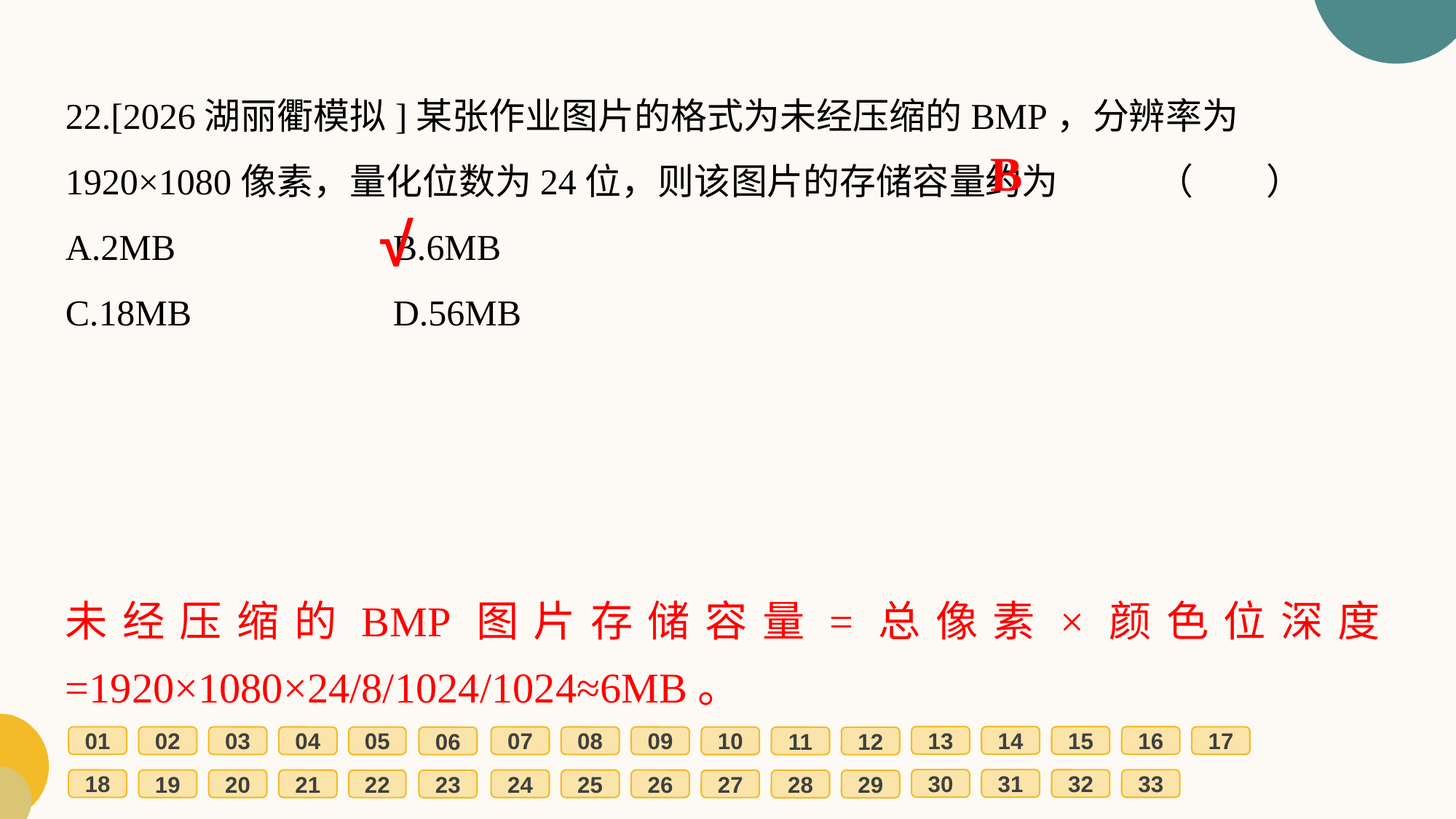

22.[2026湖丽衢模拟]某张作业图片的格式为未经压缩的BMP，分辨率为1920×1080像素，量化位数为24位，则该图片的存储容量约为	（　　）
A.2MB		B.6MB
C.18MB		D.56MB
B
√
未经压缩的BMP图片存储容量=总像素×颜色位深度=1920×1080×24/8/1024/1024≈6MB。